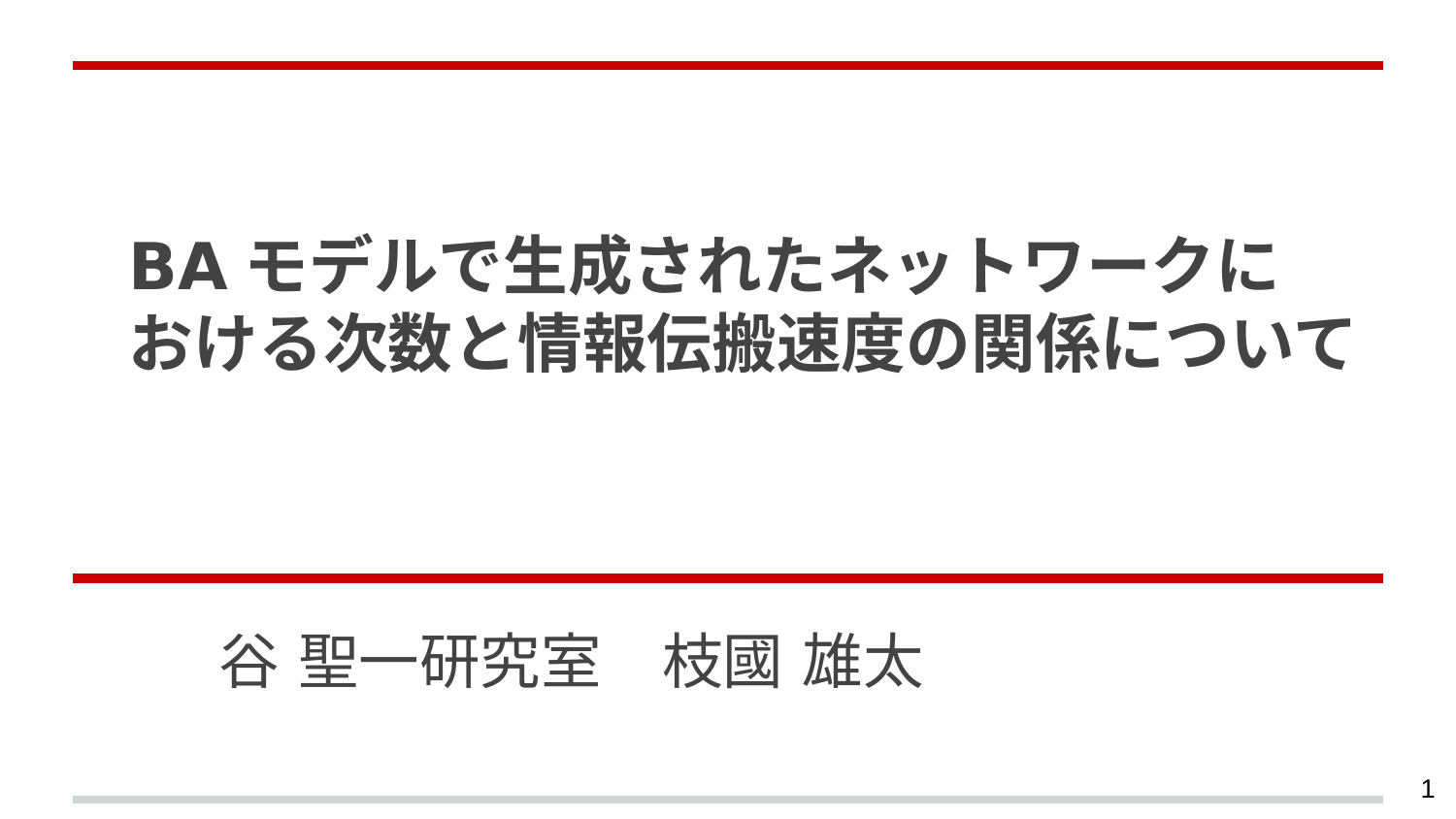

# BAモデルで生成されたネットワークに
おける次数と情報伝搬速度の関係について
谷 聖一研究室　枝國 雄太

1